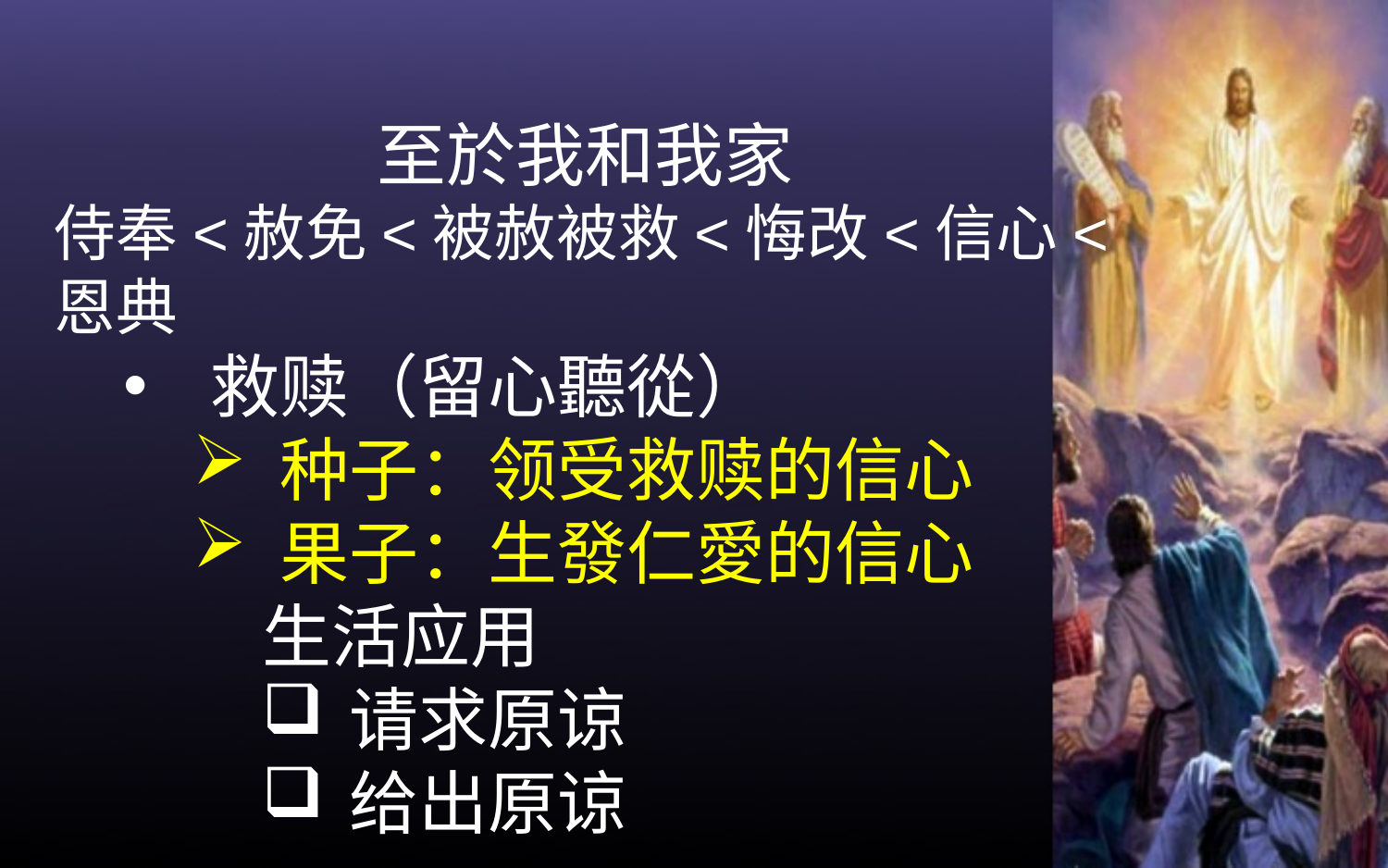

至於我和我家
侍奉<赦免<被赦被救<悔改<信心<恩典
救赎（留心聽從）
种子：领受救赎的信心
果子：生發仁愛的信心
生活应用
请求原谅
给出原谅